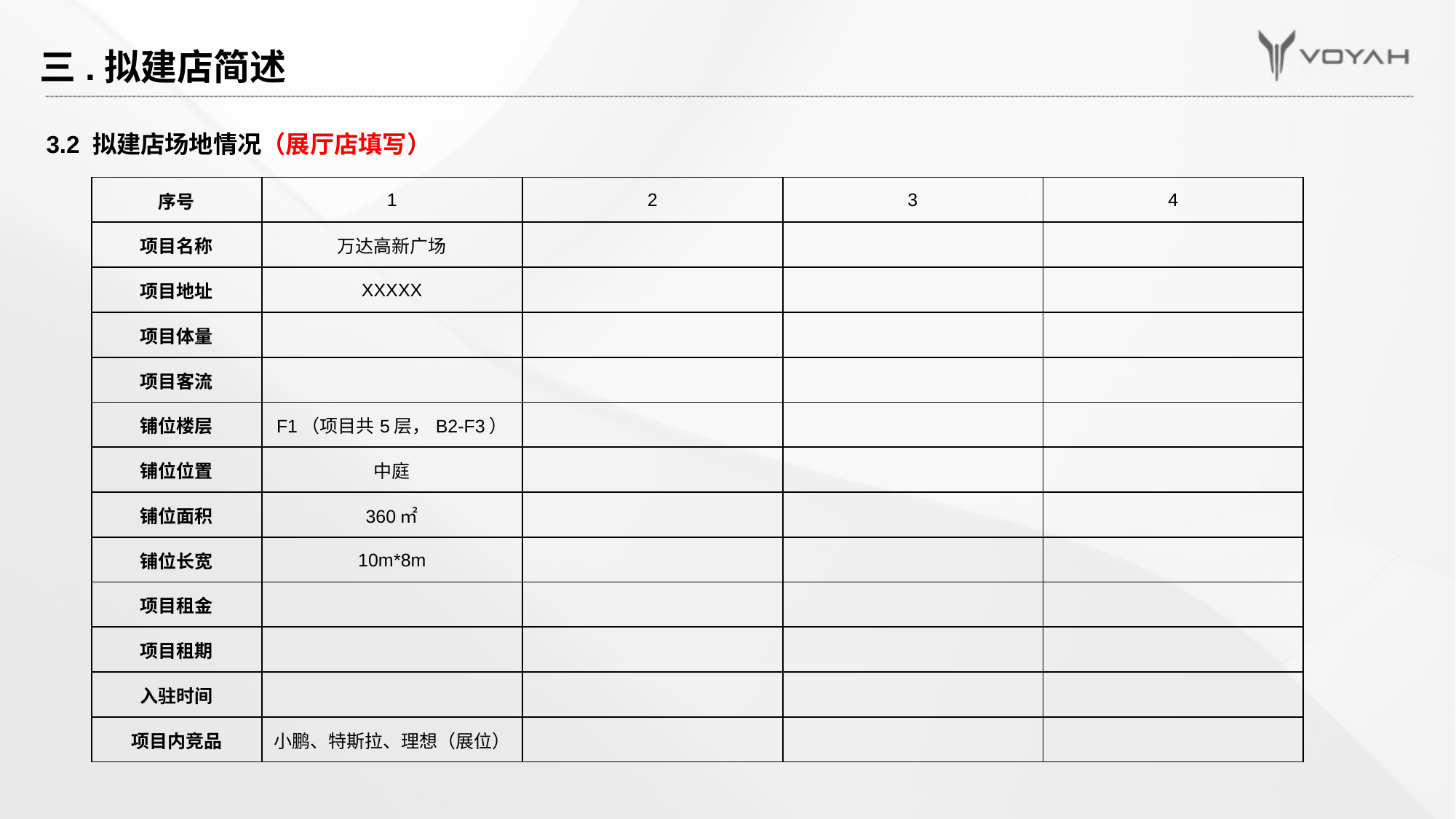

三.拟建店简述
# 3.2 拟建店场地情况（展厅店填写）
| 序号 | 1 | 2 | 3 | 4 |
| --- | --- | --- | --- | --- |
| 项目名称 | 万达高新广场 |  |  |  |
| 项目地址 | XXXXX |  |  |  |
| 项目体量 |  |  |  |  |
| 项目客流 |  |  |  |  |
| 铺位楼层 | F1（项目共5层，B2-F3） |  |  |  |
| 铺位位置 | 中庭 |  |  |  |
| 铺位面积 | 360㎡ |  |  |  |
| 铺位长宽 | 10m\*8m |  |  |  |
| 项目租金 |  |  |  |  |
| 项目租期 |  |  |  |  |
| 入驻时间 |  |  |  |  |
| 项目内竞品 | 小鹏、特斯拉、理想（展位） |  |  |  |